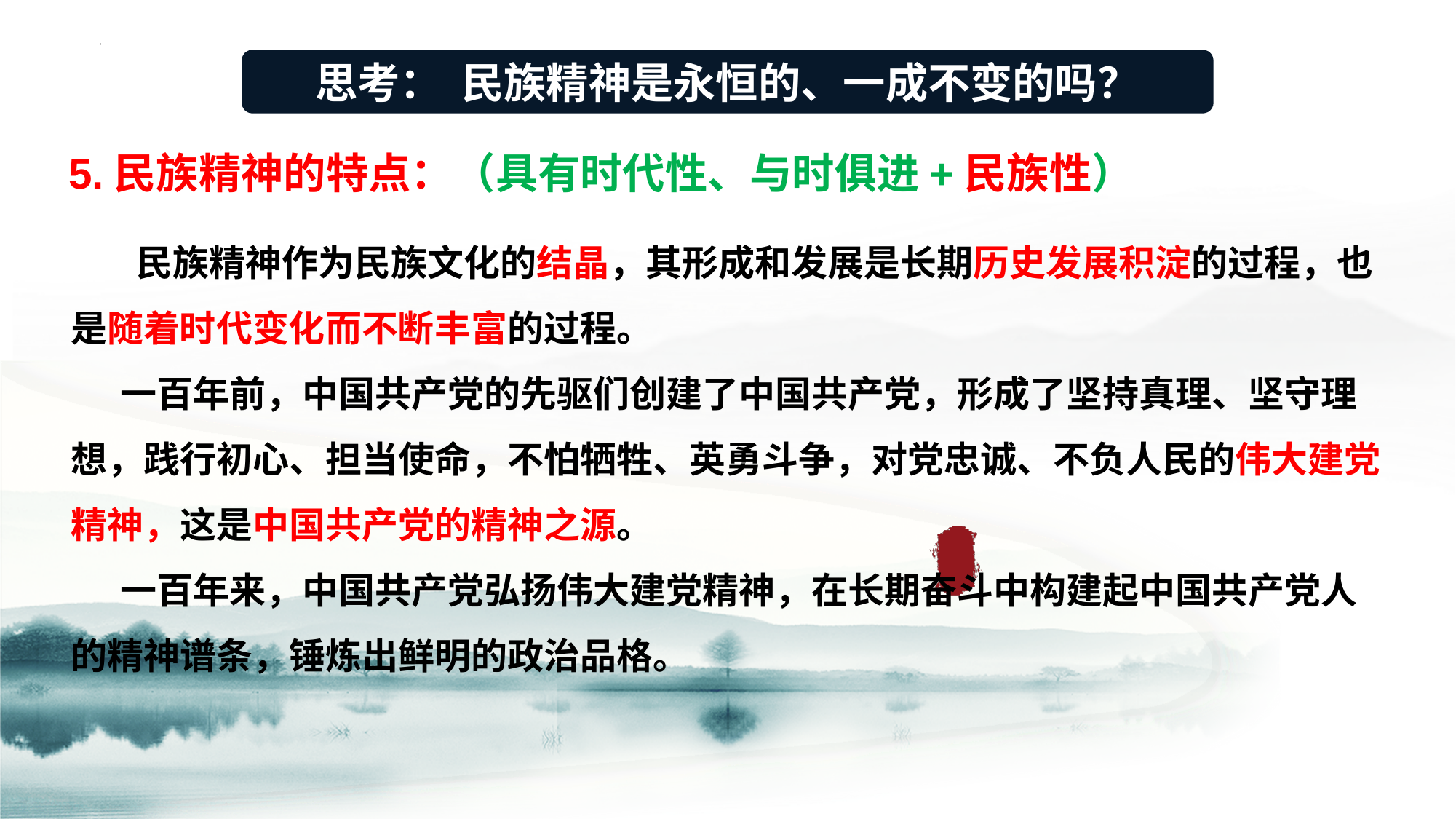

思考：  民族精神是永恒的、一成不变的吗？
5.民族精神的特点：（具有时代性、与时俱进+民族性）
       民族精神作为民族文化的结晶，其形成和发展是长期历史发展积淀的过程，也是随着时代变化而不断丰富的过程。
     一百年前，中国共产党的先驱们创建了中国共产党，形成了坚持真理、坚守理想，践行初心、担当使命，不怕牺牲、英勇斗争，对党忠诚、不负人民的伟大建党精神，这是中国共产党的精神之源。
     一百年来，中国共产党弘扬伟大建党精神，在长期奋斗中构建起中国共产党人的精神谱条，锤炼出鲜明的政治品格。